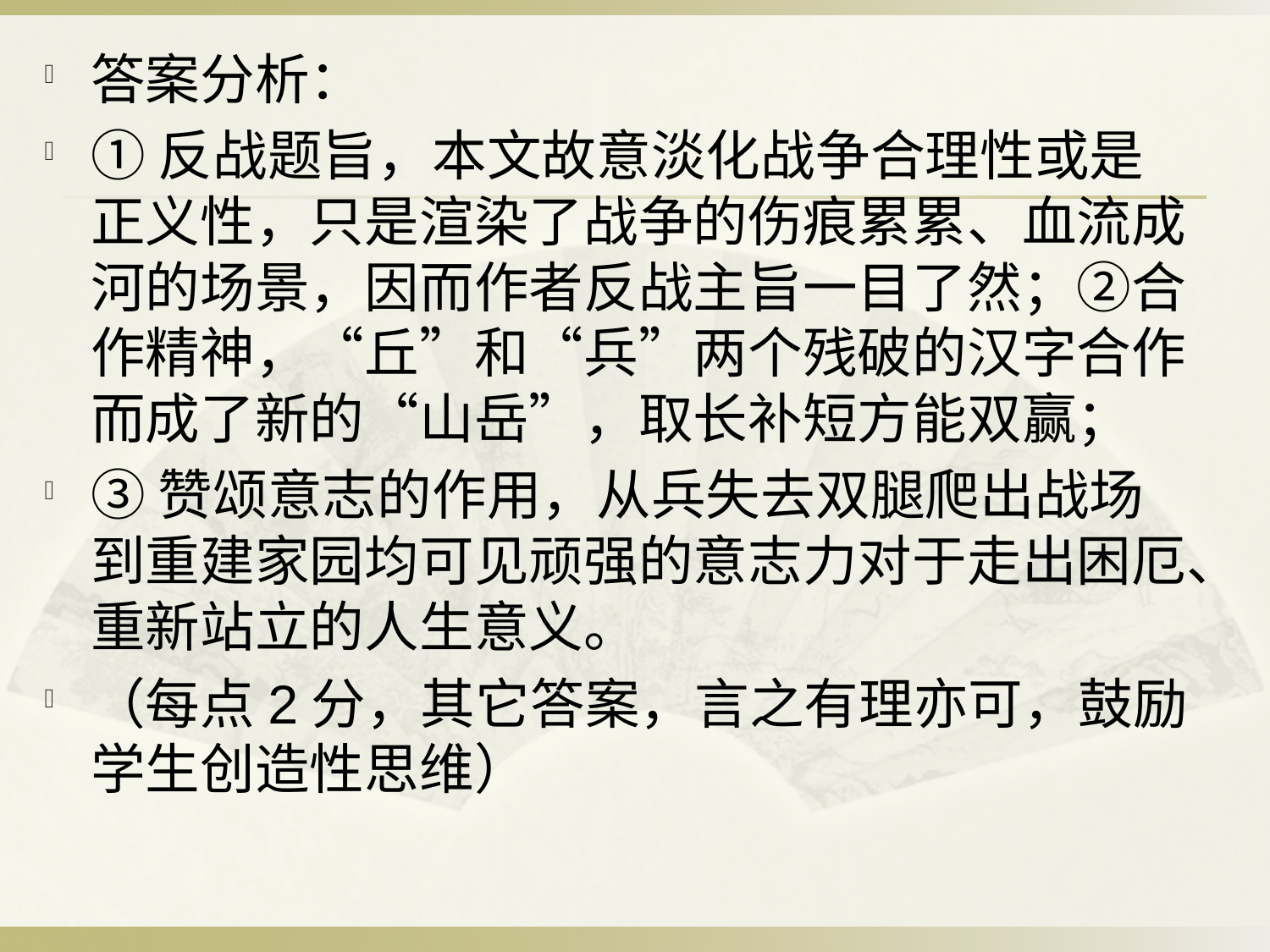

#
答案分析：
①反战题旨，本文故意淡化战争合理性或是正义性，只是渲染了战争的伤痕累累、血流成河的场景，因而作者反战主旨一目了然；②合作精神，“丘”和“兵”两个残破的汉字合作而成了新的“山岳”，取长补短方能双赢；
③赞颂意志的作用，从兵失去双腿爬出战场到重建家园均可见顽强的意志力对于走出困厄、重新站立的人生意义。
（每点2分，其它答案，言之有理亦可，鼓励学生创造性思维）